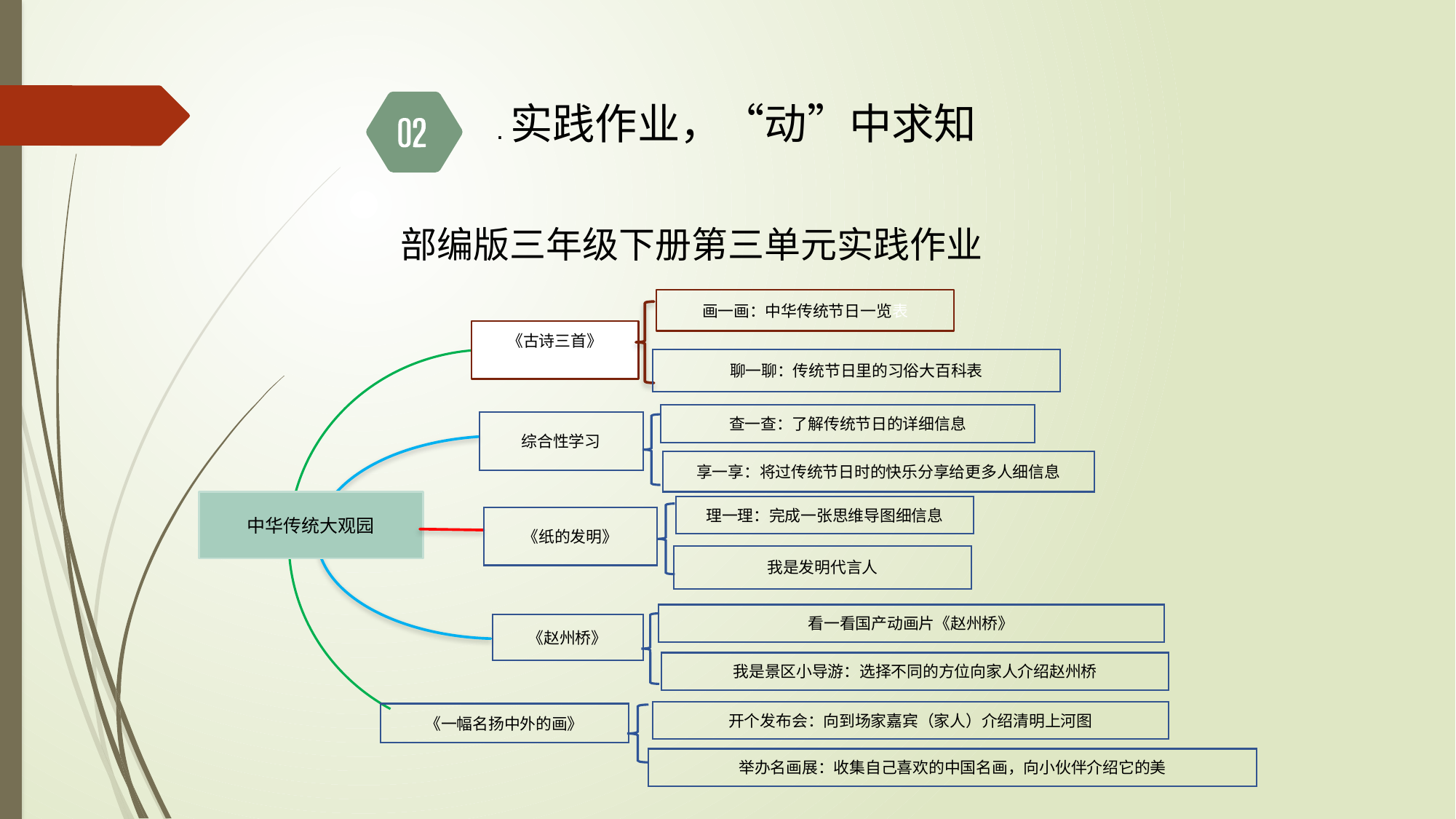

.实践作业，“动”中求知
部编版三年级下册第三单元实践作业
画一画：中华传统节日一览表

《古诗三首》

聊一聊：传统节日里的习俗大百科表
查一查：了解传统节日的详细信息
综合性学习

享一享：将过传统节日时的快乐分享给更多人细信息
中华传统大观园
理一理：完成一张思维导图细信息

《纸的发明》
我是发明代言人
看一看国产动画片《赵州桥》

《赵州桥》
我是景区小导游：选择不同的方位向家人介绍赵州桥
开个发布会：向到场家嘉宾（家人）介绍清明上河图

《一幅名扬中外的画》

举办名画展：收集自己喜欢的中国名画，向小伙伴介绍它的美